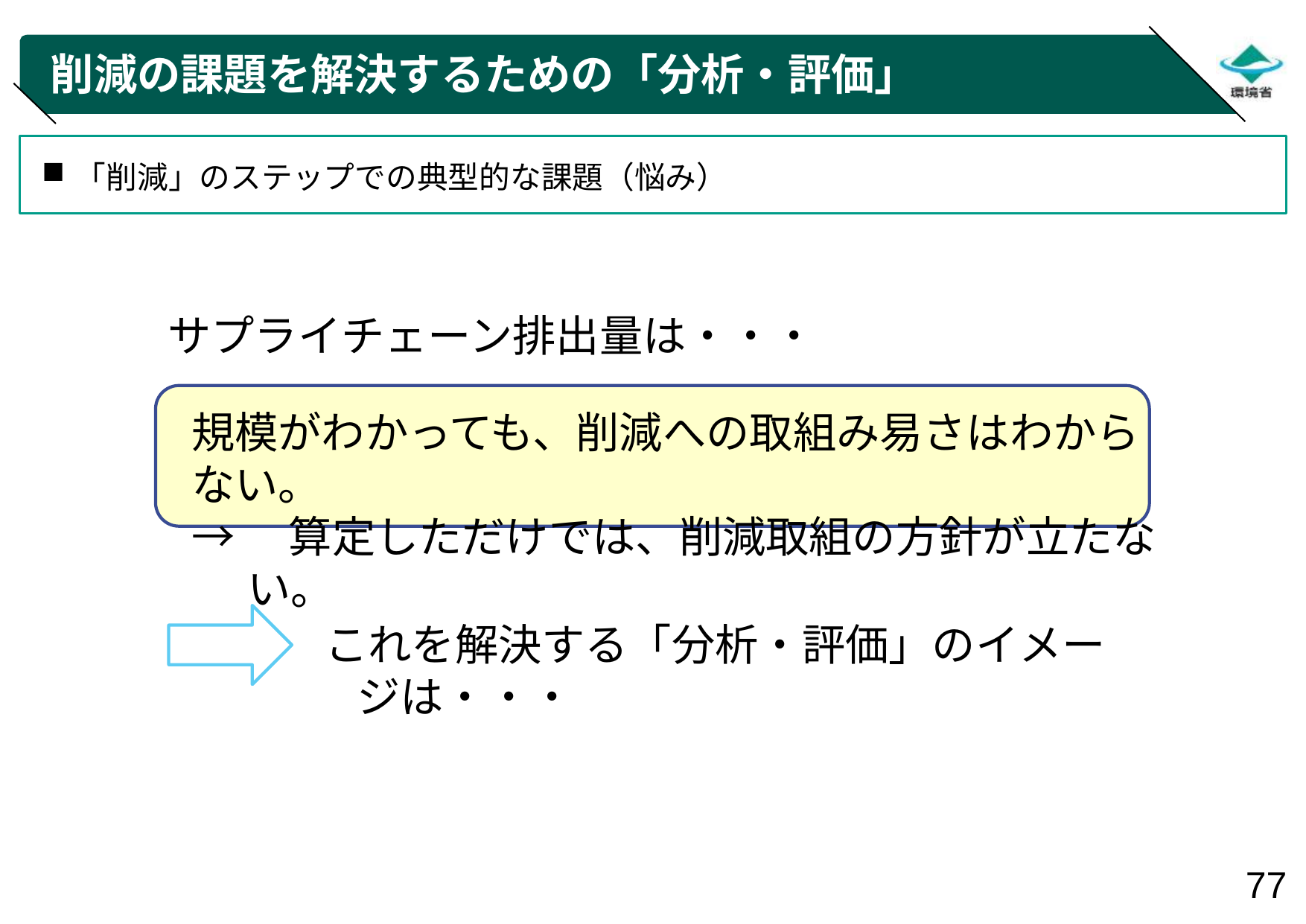

# 削減の課題を解決するための「分析・評価」
「削減」のステップでの典型的な課題（悩み）
	サプライチェーン排出量は・・・

規模がわかっても、削減への取組み易さはわからない。
→　算定しただけでは、削減取組の方針が立たない。

これを解決する「分析・評価」のイメージは・・・